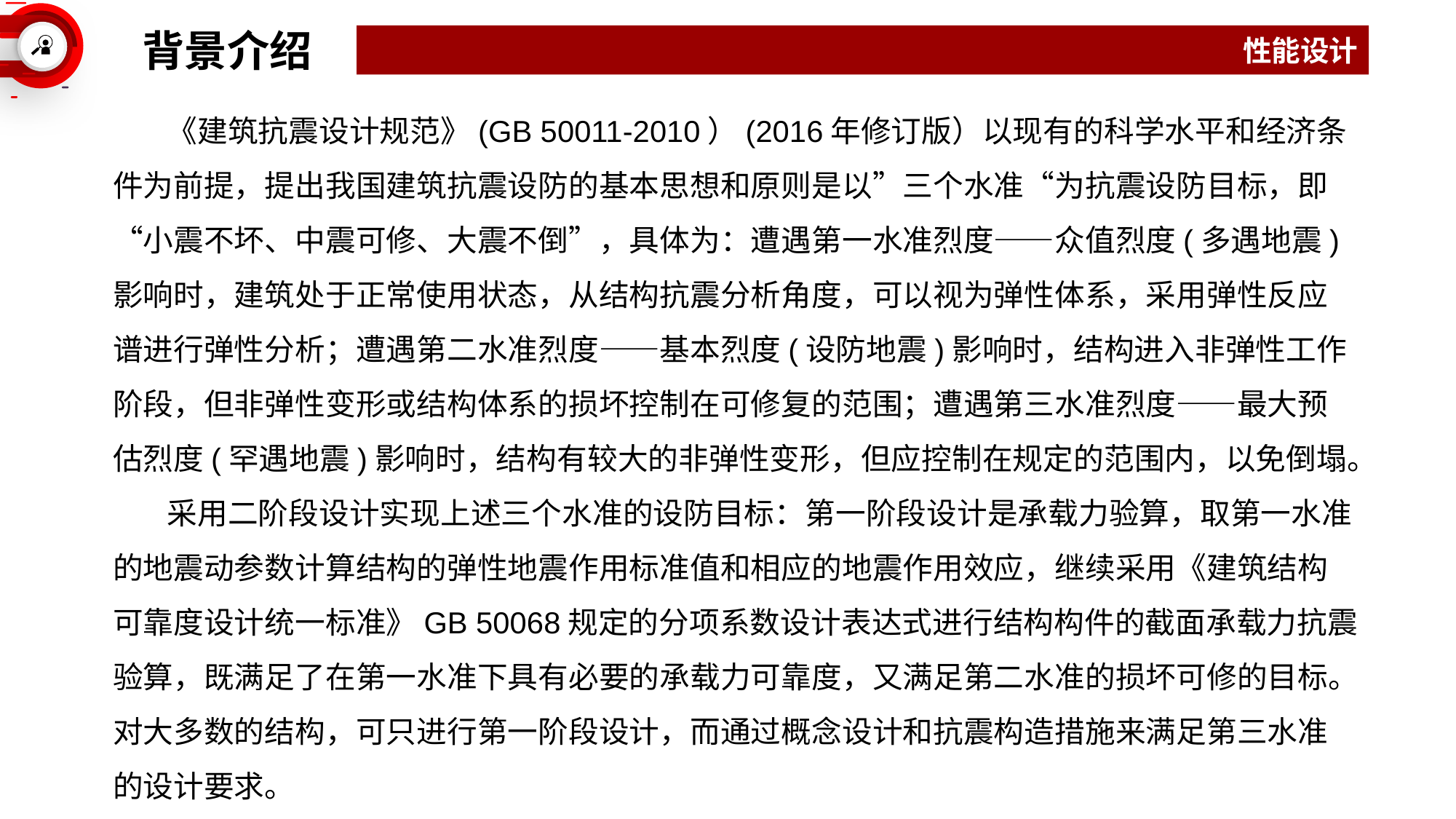

背景介绍
性能设计

       《建筑抗震设计规范》(GB 50011-2010）(2016年修订版）以现有的科学水平和经济条件为前提，提出我国建筑抗震设防的基本思想和原则是以”三个水准“为抗震设防目标，即“小震不坏、中震可修、大震不倒”，具体为：遭遇第一水准烈度——众值烈度(多遇地震)影响时，建筑处于正常使用状态，从结构抗震分析角度，可以视为弹性体系，采用弹性反应谱进行弹性分析；遭遇第二水准烈度——基本烈度(设防地震)影响时，结构进入非弹性工作阶段，但非弹性变形或结构体系的损坏控制在可修复的范围；遭遇第三水准烈度——最大预估烈度(罕遇地震)影响时，结构有较大的非弹性变形，但应控制在规定的范围内，以免倒塌。
       采用二阶段设计实现上述三个水准的设防目标：第一阶段设计是承载力验算，取第一水准的地震动参数计算结构的弹性地震作用标准值和相应的地震作用效应，继续采用《建筑结构可靠度设计统一标准》GB 50068规定的分项系数设计表达式进行结构构件的截面承载力抗震验算，既满足了在第一水准下具有必要的承载力可靠度，又满足第二水准的损坏可修的目标。对大多数的结构，可只进行第一阶段设计，而通过概念设计和抗震构造措施来满足第三水准的设计要求。